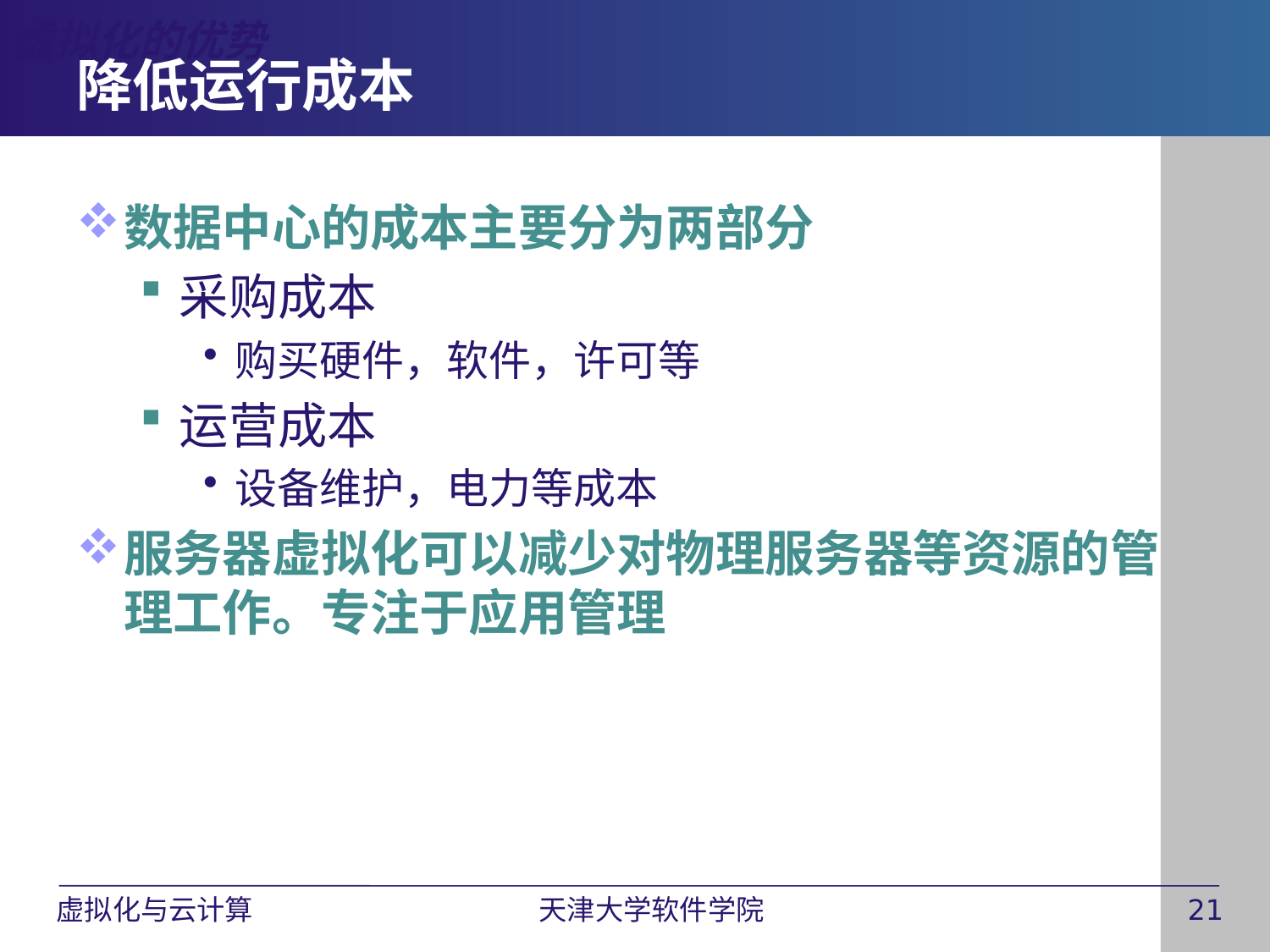

虚拟化的优势
# 降低运行成本
数据中心的成本主要分为两部分
采购成本
购买硬件，软件，许可等
运营成本
设备维护，电力等成本
服务器虚拟化可以减少对物理服务器等资源的管理工作。专注于应用管理